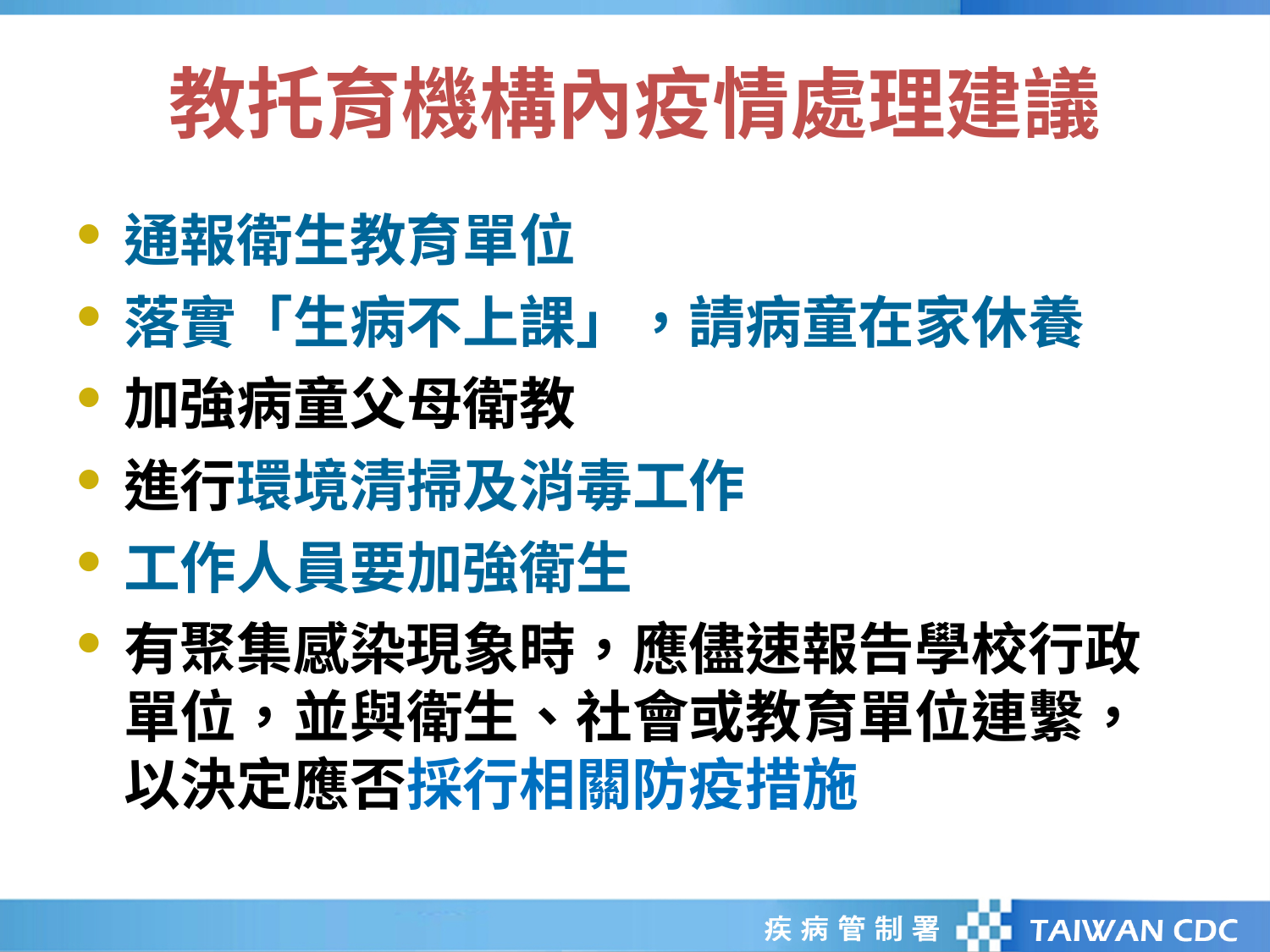

# 教托育機構內疫情處理建議
通報衛生教育單位
落實「生病不上課」，請病童在家休養
加強病童父母衛教
進行環境清掃及消毒工作
工作人員要加強衛生
有聚集感染現象時，應儘速報告學校行政單位，並與衛生、社會或教育單位連繫，以決定應否採行相關防疫措施